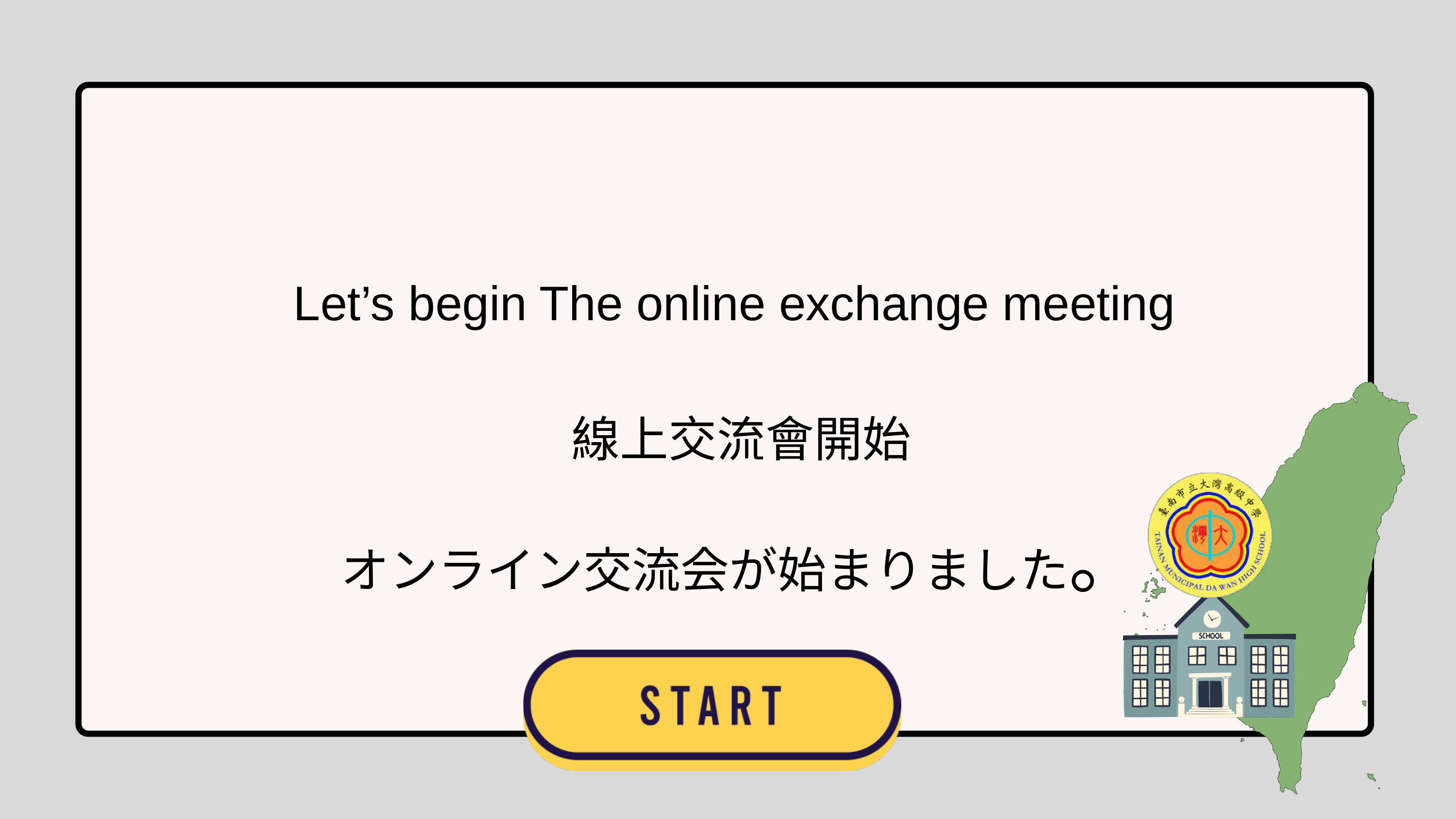

Let’s begin The online exchange meeting
線上交流會開始
オンライン交流会が始まりました。